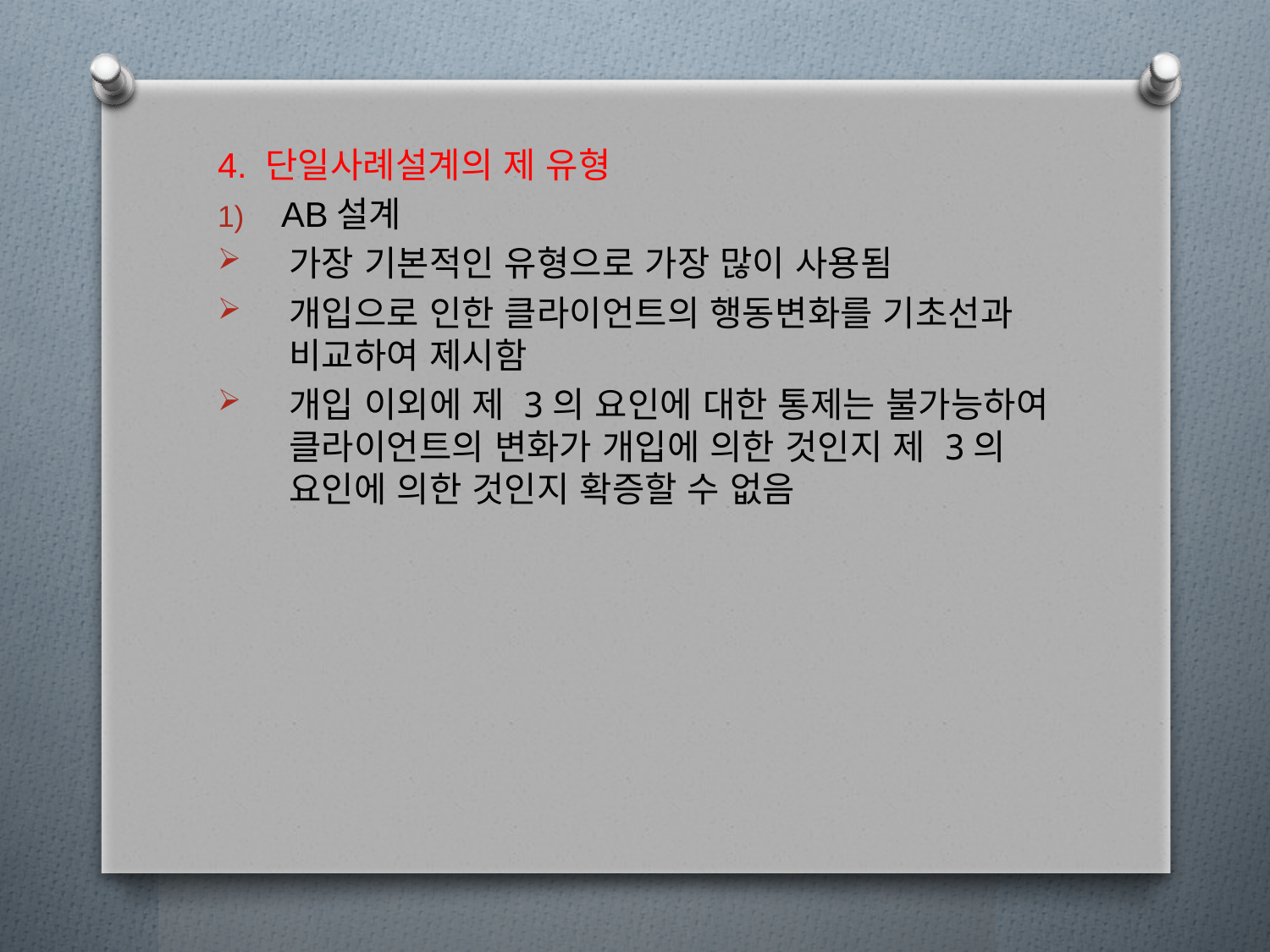

4. 단일사례설계의 제 유형
AB설계
가장 기본적인 유형으로 가장 많이 사용됨
개입으로 인한 클라이언트의 행동변화를 기초선과 비교하여 제시함
개입 이외에 제 3의 요인에 대한 통제는 불가능하여 클라이언트의 변화가 개입에 의한 것인지 제 3의 요인에 의한 것인지 확증할 수 없음